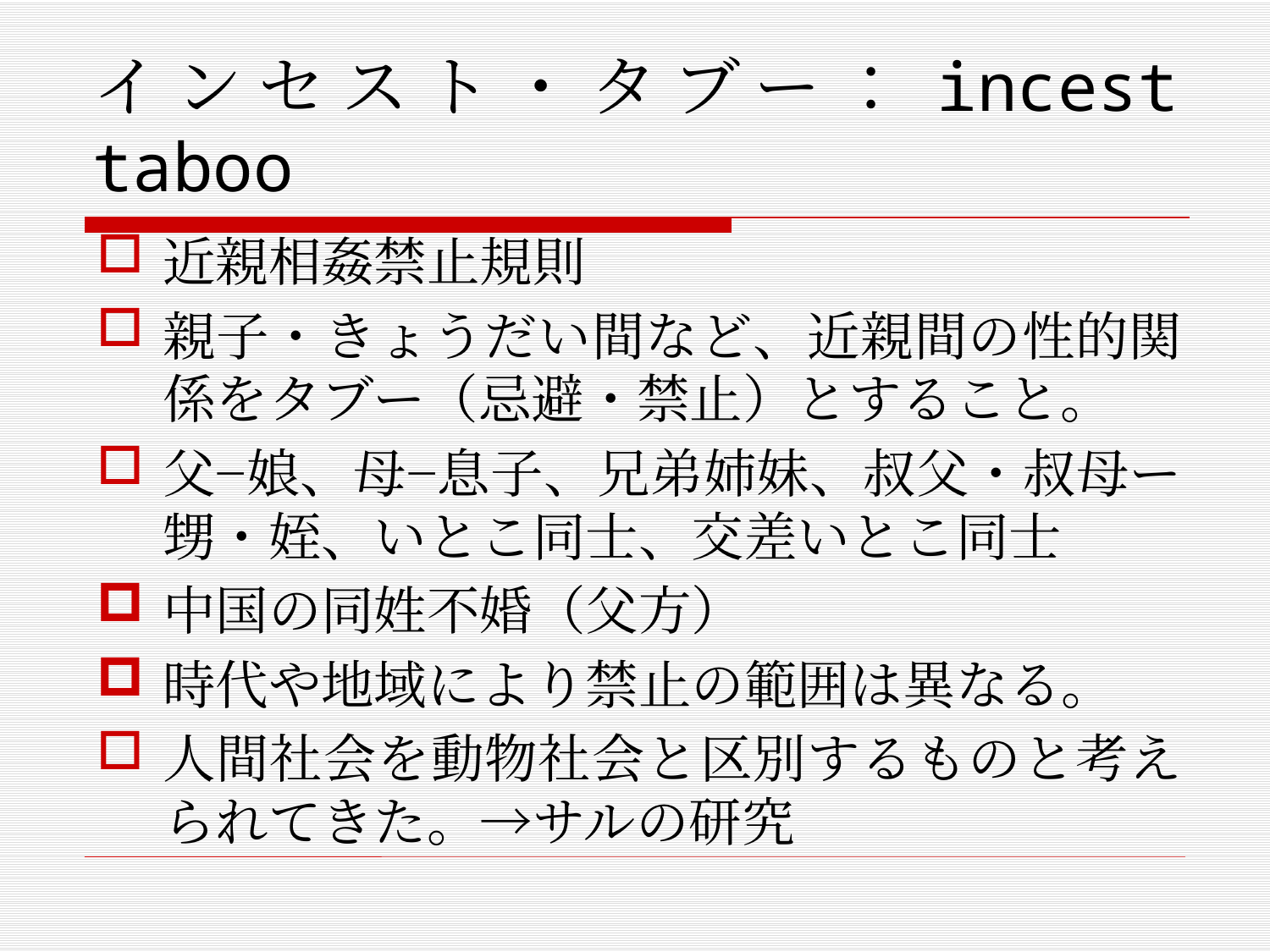

# インセスト・タブー：incest taboo
近親相姦禁止規則
親子・きょうだい間など、近親間の性的関係をタブー（忌避・禁止）とすること。
父−娘、母−息子、兄弟姉妹、叔父・叔母ー甥・姪、いとこ同士、交差いとこ同士
中国の同姓不婚（父方）
時代や地域により禁止の範囲は異なる。
人間社会を動物社会と区別するものと考えられてきた。→サルの研究